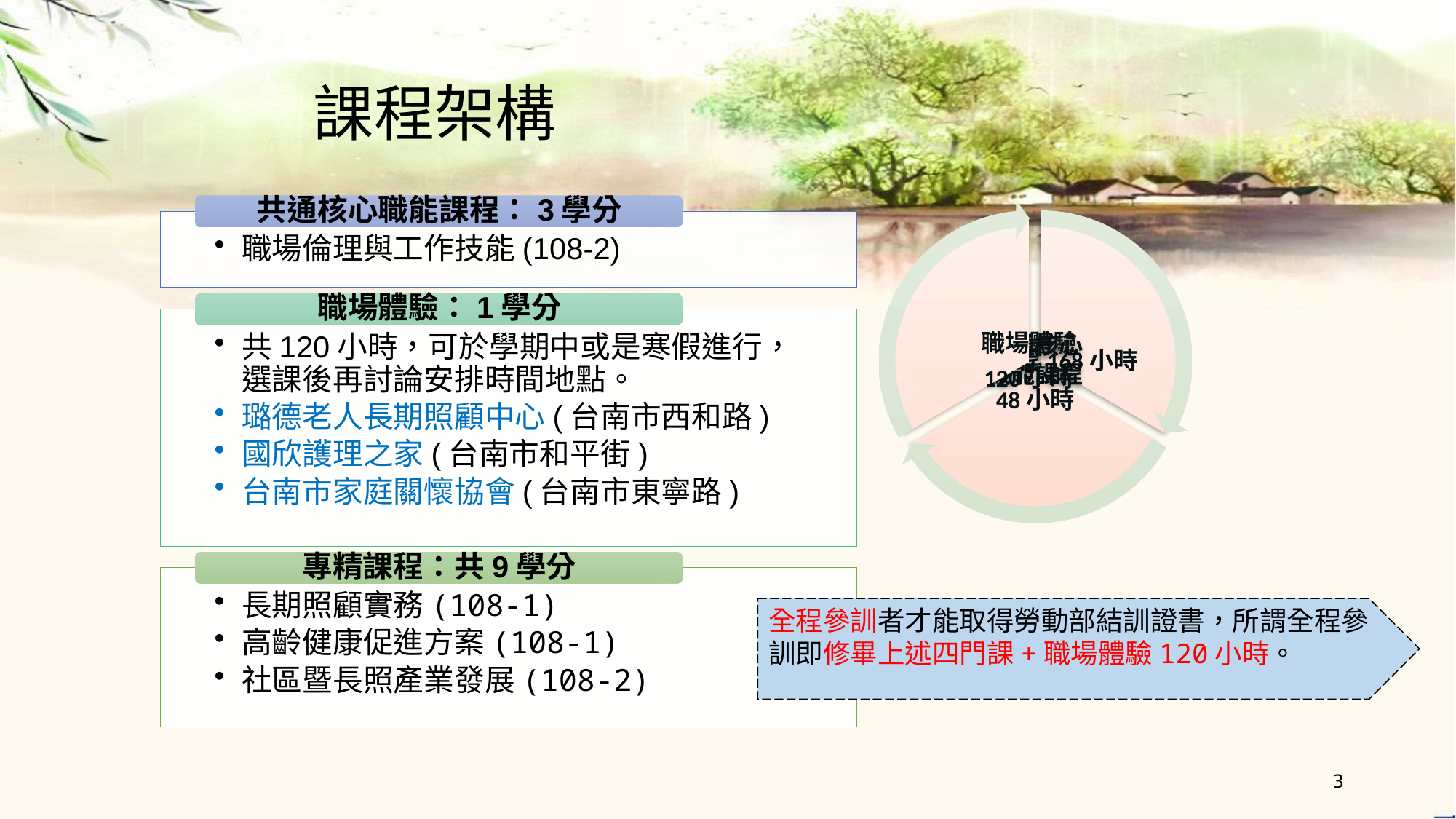

# 課程架構
職場倫理與工作技能(108-2)
共通核心職能課程：3學分
共120小時，可於學期中或是寒假進行，選課後再討論安排時間地點。
璐德老人長期照顧中心(台南市西和路)
國欣護理之家(台南市和平街)
台南市家庭關懷協會(台南市東寧路)
職場體驗：1學分
長期照顧實務(108-1)
高齡健康促進方案(108-1)
社區暨長照產業發展(108-2)
專精課程：共9學分
專精課程168小時
共通核心
職能課程
48小時
職場體驗
120小時
全程參訓者才能取得勞動部結訓證書，所謂全程參訓即修畢上述四門課+職場體驗120小時。
3